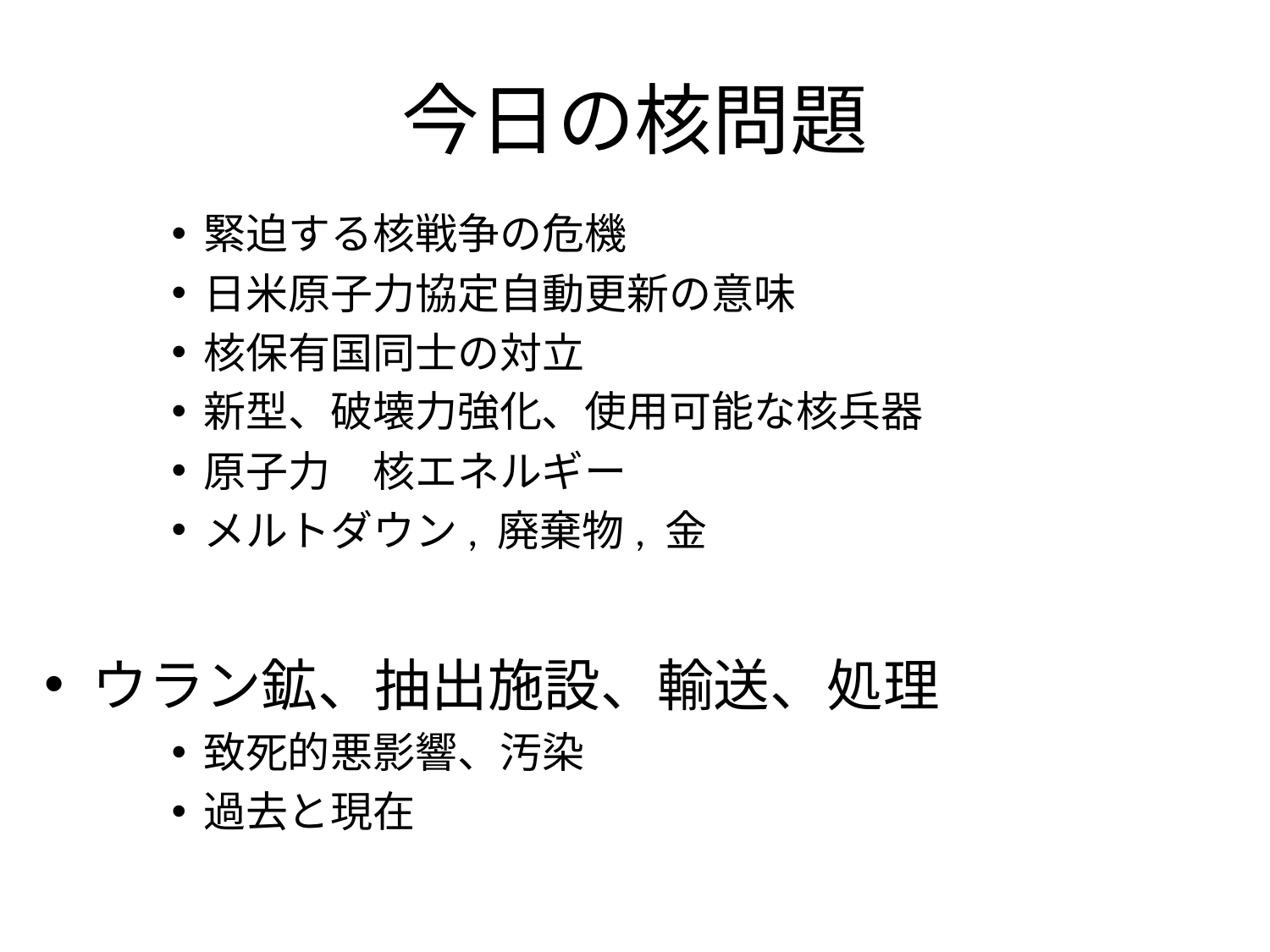

# 今日の核問題
緊迫する核戦争の危機
日米原子力協定自動更新の意味
核保有国同士の対立
新型、破壊力強化、使用可能な核兵器
原子力　核エネルギー
メルトダウン, 廃棄物, 金

ウラン鉱、抽出施設、輸送、処理
致死的悪影響、汚染
過去と現在